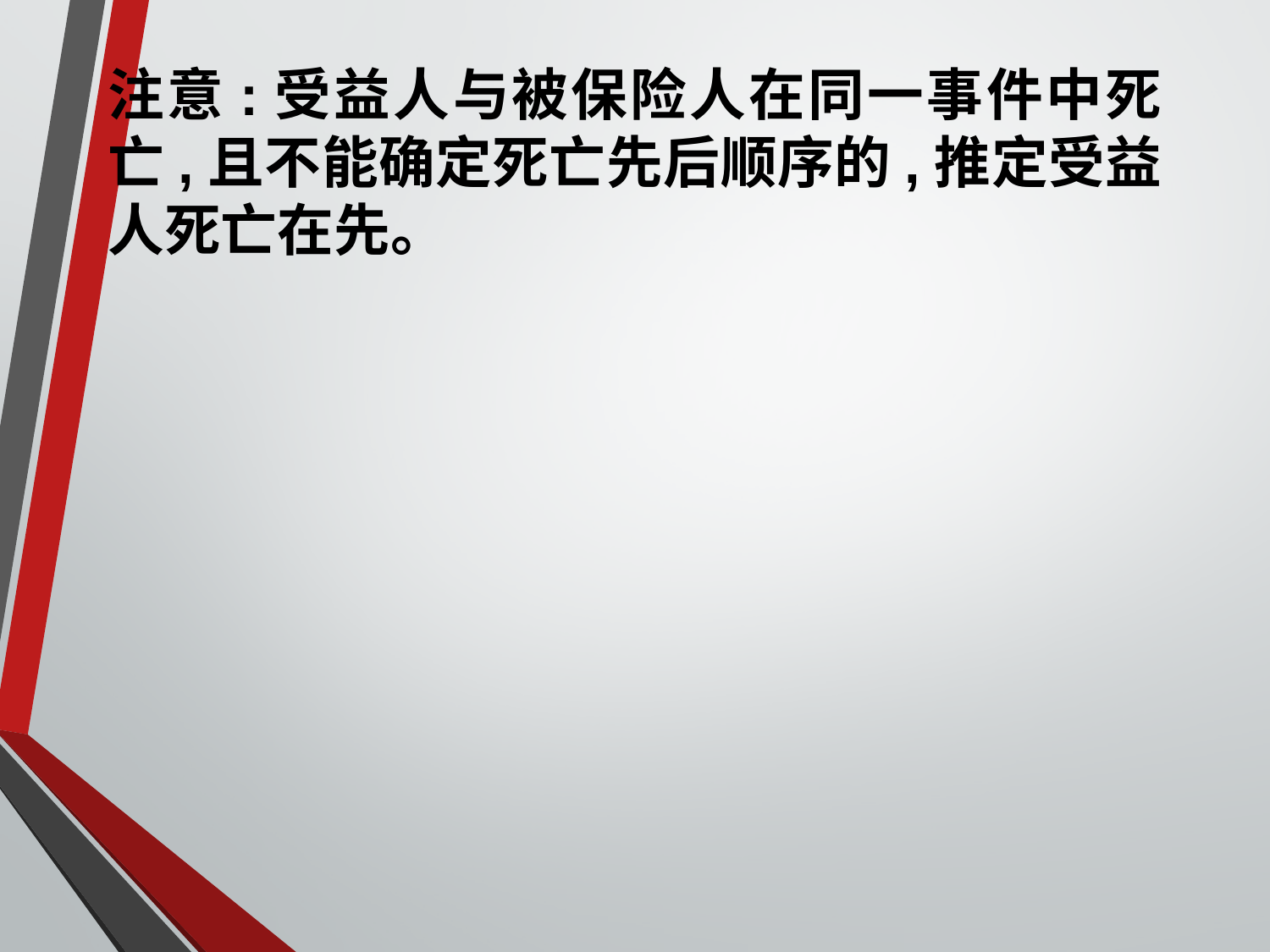

注意:受益人与被保险人在同一事件中死亡,且不能确定死亡先后顺序的,推定受益人死亡在先。